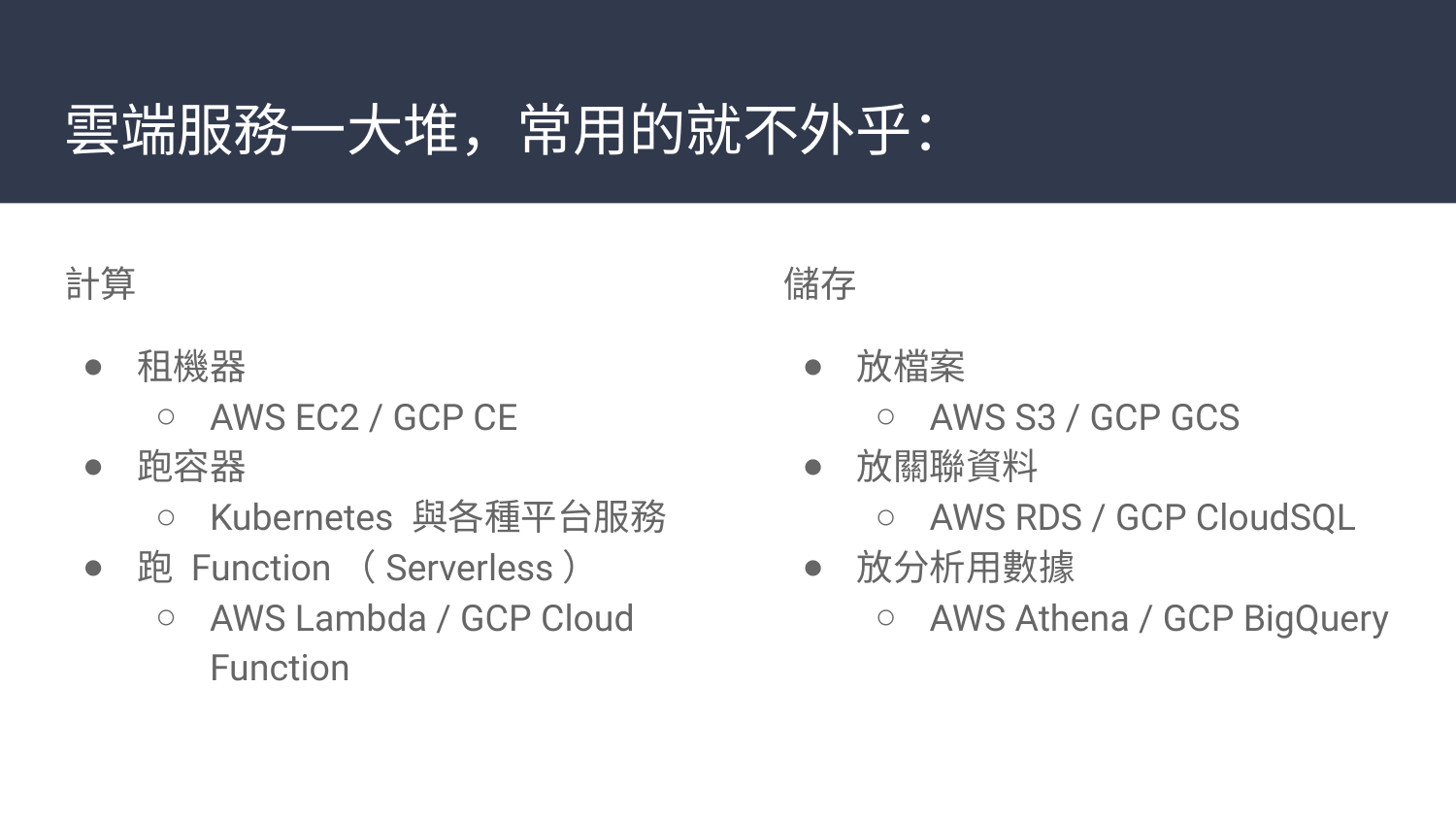

# 雲端服務一大堆，常用的就不外乎：
計算
租機器
AWS EC2 / GCP CE
跑容器
Kubernetes 與各種平台服務
跑 Function（Serverless）
AWS Lambda / GCP Cloud Function
儲存
放檔案
AWS S3 / GCP GCS
放關聯資料
AWS RDS / GCP CloudSQL
放分析用數據
AWS Athena / GCP BigQuery